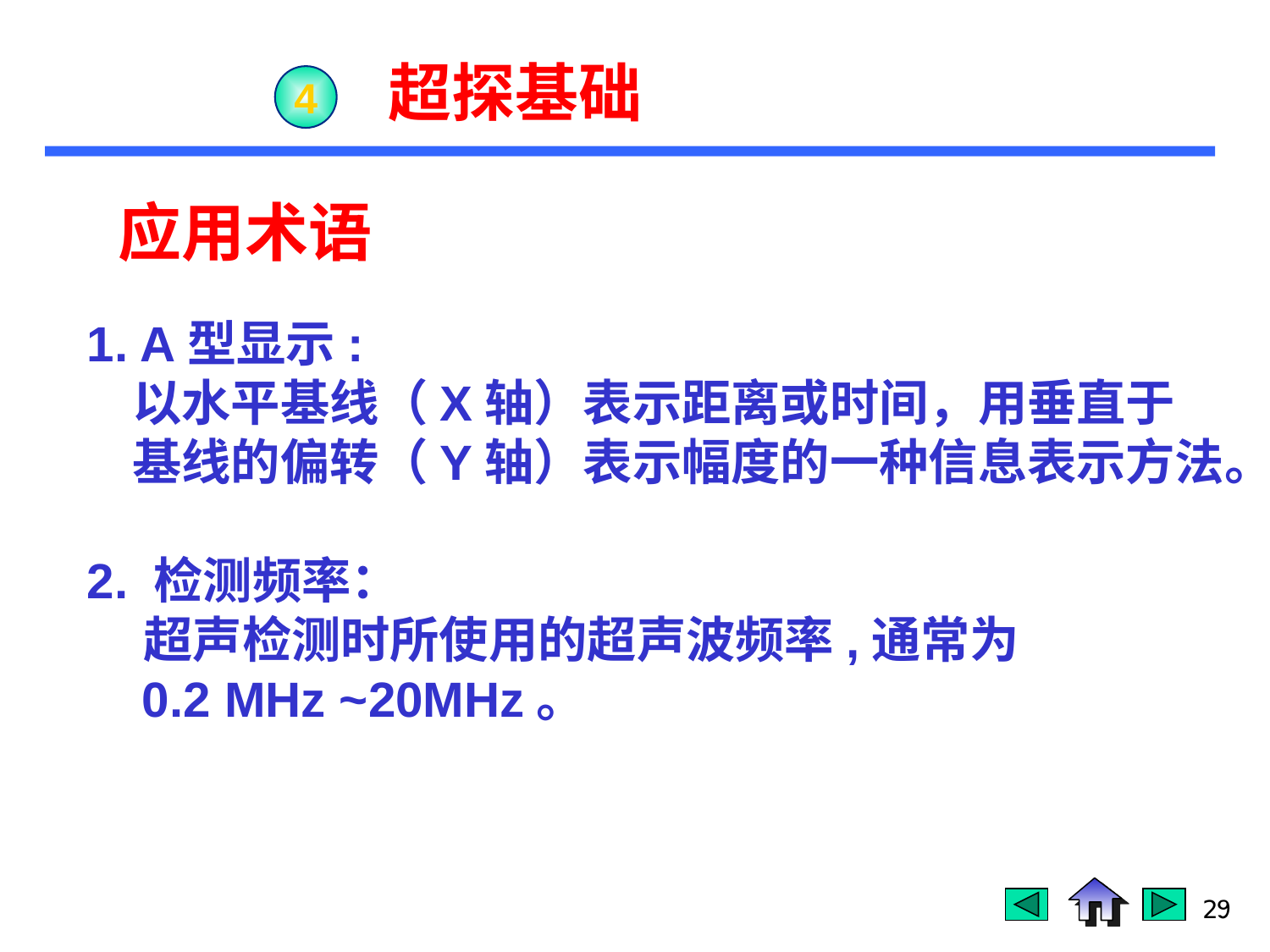

超探基础
4
应用术语
1. A型显示:
   以水平基线（X轴）表示距离或时间，用垂直于
   基线的偏转（Y轴）表示幅度的一种信息表示方法。

2. 检测频率：
    超声检测时所使用的超声波频率,通常为
    0.2 MHz ~20MHz。
29